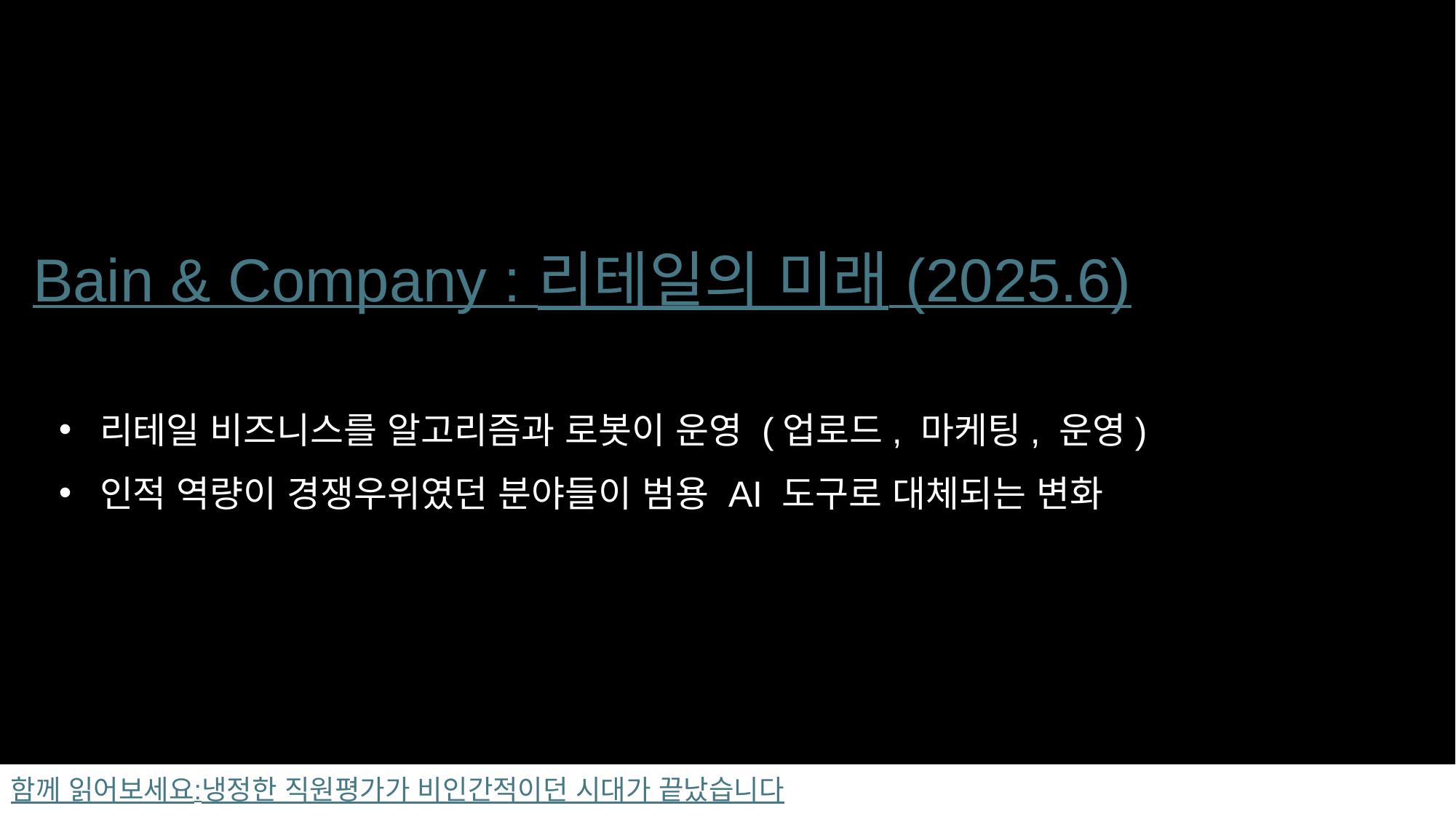

Bain & Company : 리테일의 미래 (2025.6)
리테일 비즈니스를 알고리즘과 로봇이 운영 (업로드, 마케팅, 운영)
인적 역량이 경쟁우위였던 분야들이 범용 AI 도구로 대체되는 변화
함께 읽어보세요:냉정한 직원평가가 비인간적이던 시대가 끝났습니다